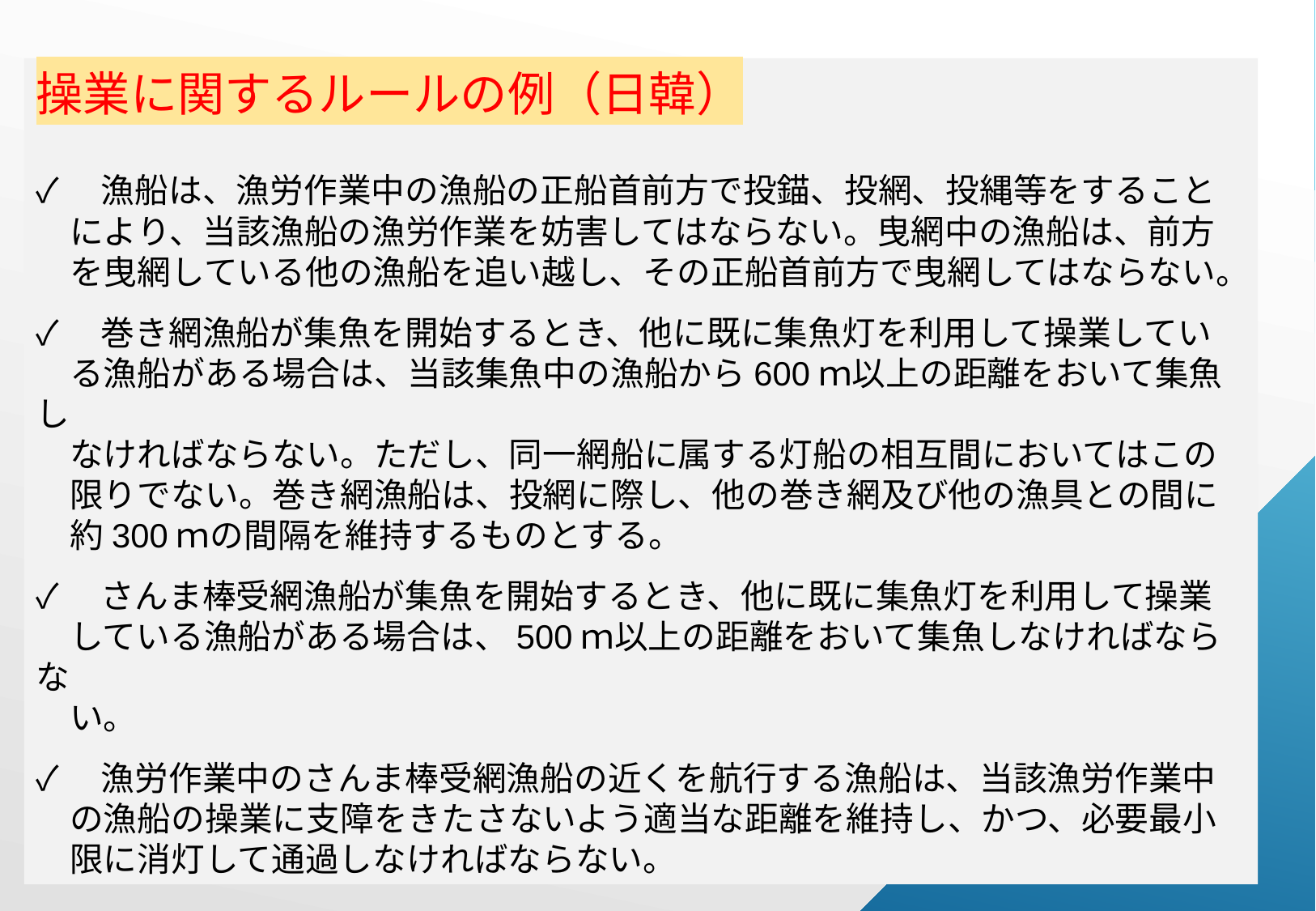

操業に関するルールの例（日韓）

✓　漁船は、漁労作業中の漁船の正船首前方で投錨、投網、投縄等をすること
　により、当該漁船の漁労作業を妨害してはならない。曳網中の漁船は、前方
　を曳網している他の漁船を追い越し、その正船首前方で曳網してはならない。

✓　巻き網漁船が集魚を開始するとき、他に既に集魚灯を利用して操業してい
　る漁船がある場合は、当該集魚中の漁船から600ｍ以上の距離をおいて集魚し
　なければならない。ただし、同一網船に属する灯船の相互間においてはこの
　限りでない。巻き網漁船は、投網に際し、他の巻き網及び他の漁具との間に
　約300ｍの間隔を維持するものとする。

✓　さんま棒受網漁船が集魚を開始するとき、他に既に集魚灯を利用して操業
　している漁船がある場合は、500ｍ以上の距離をおいて集魚しなければならな
　い。

✓　漁労作業中のさんま棒受網漁船の近くを航行する漁船は、当該漁労作業中
　の漁船の操業に支障をきたさないよう適当な距離を維持し、かつ、必要最小
　限に消灯して通過しなければならない。